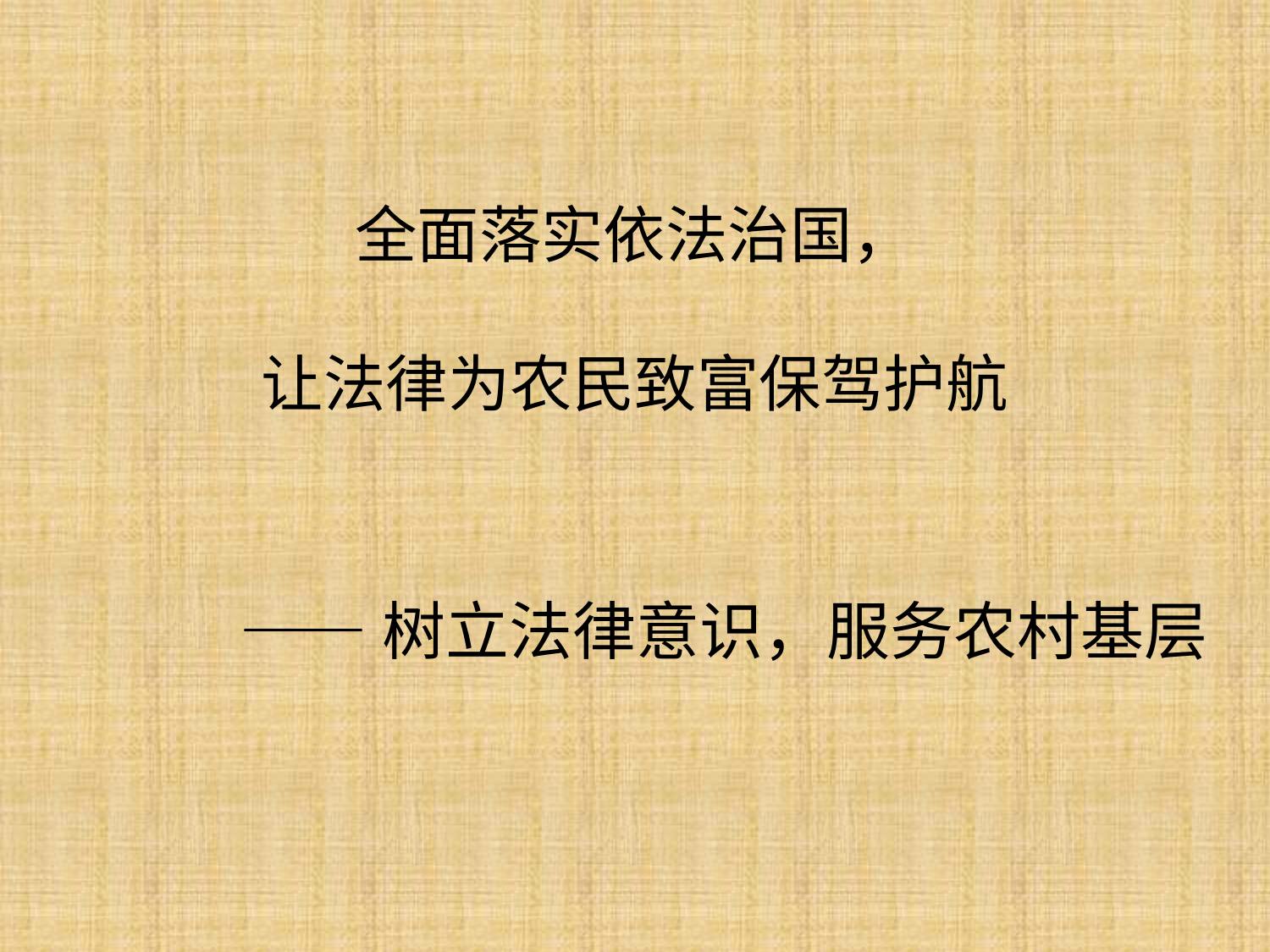

# 全面落实依法治国， 让法律为农民致富保驾护航
         ——树立法律意识，服务农村基层